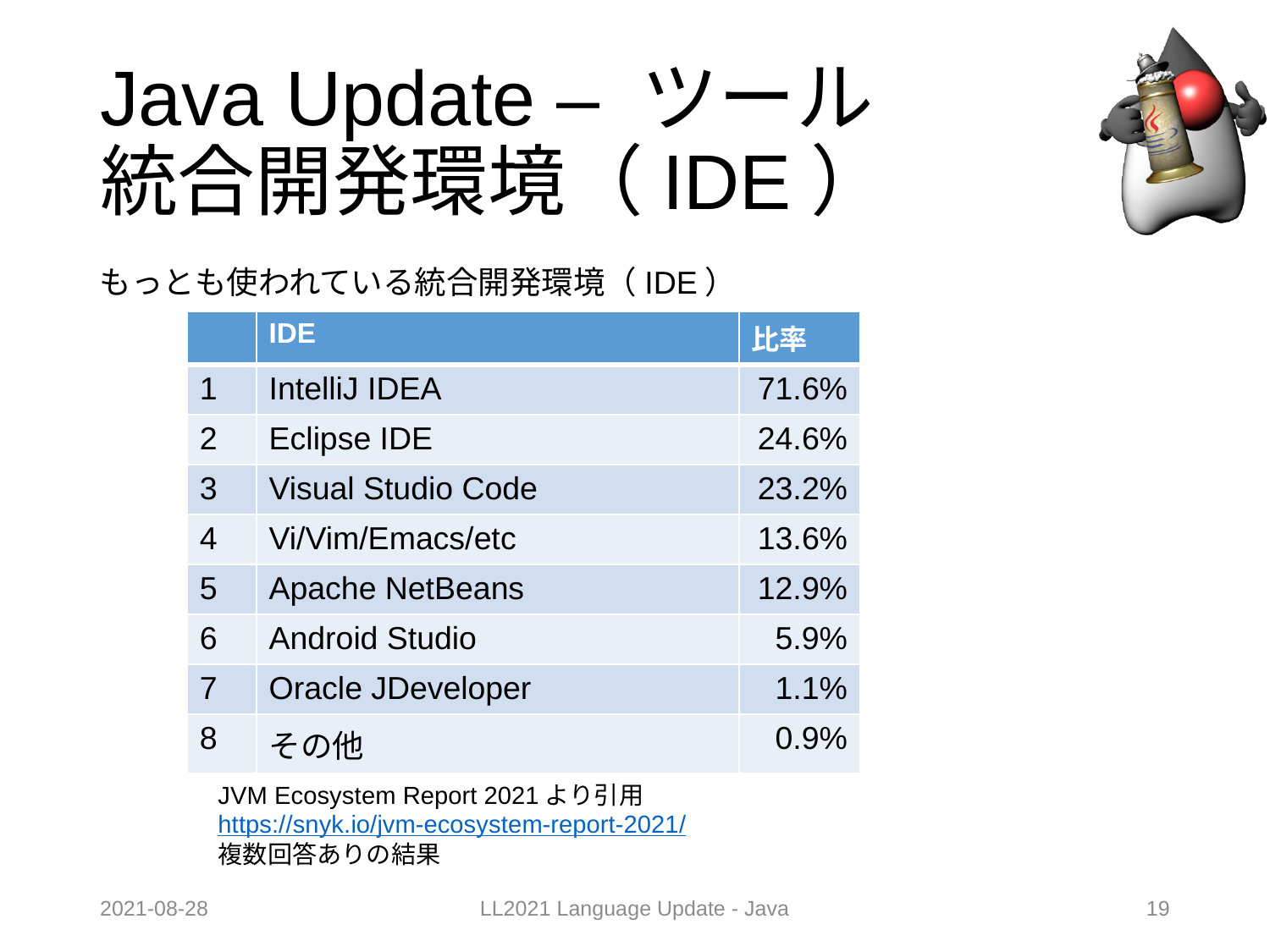

# Java Update – ツール 統合開発環境（IDE）
もっとも使われている統合開発環境（IDE）
|  | IDE | 比率 |
| --- | --- | --- |
| 1 | IntelliJ IDEA | 71.6% |
| 2 | Eclipse IDE | 24.6% |
| 3 | Visual Studio Code | 23.2% |
| 4 | Vi/Vim/Emacs/etc | 13.6% |
| 5 | Apache NetBeans | 12.9% |
| 6 | Android Studio | 5.9% |
| 7 | Oracle JDeveloper | 1.1% |
| 8 | その他 | 0.9% |
JVM Ecosystem Report 2021より引用
https://snyk.io/jvm-ecosystem-report-2021/
複数回答ありの結果
2021-08-28
LL2021 Language Update - Java
19